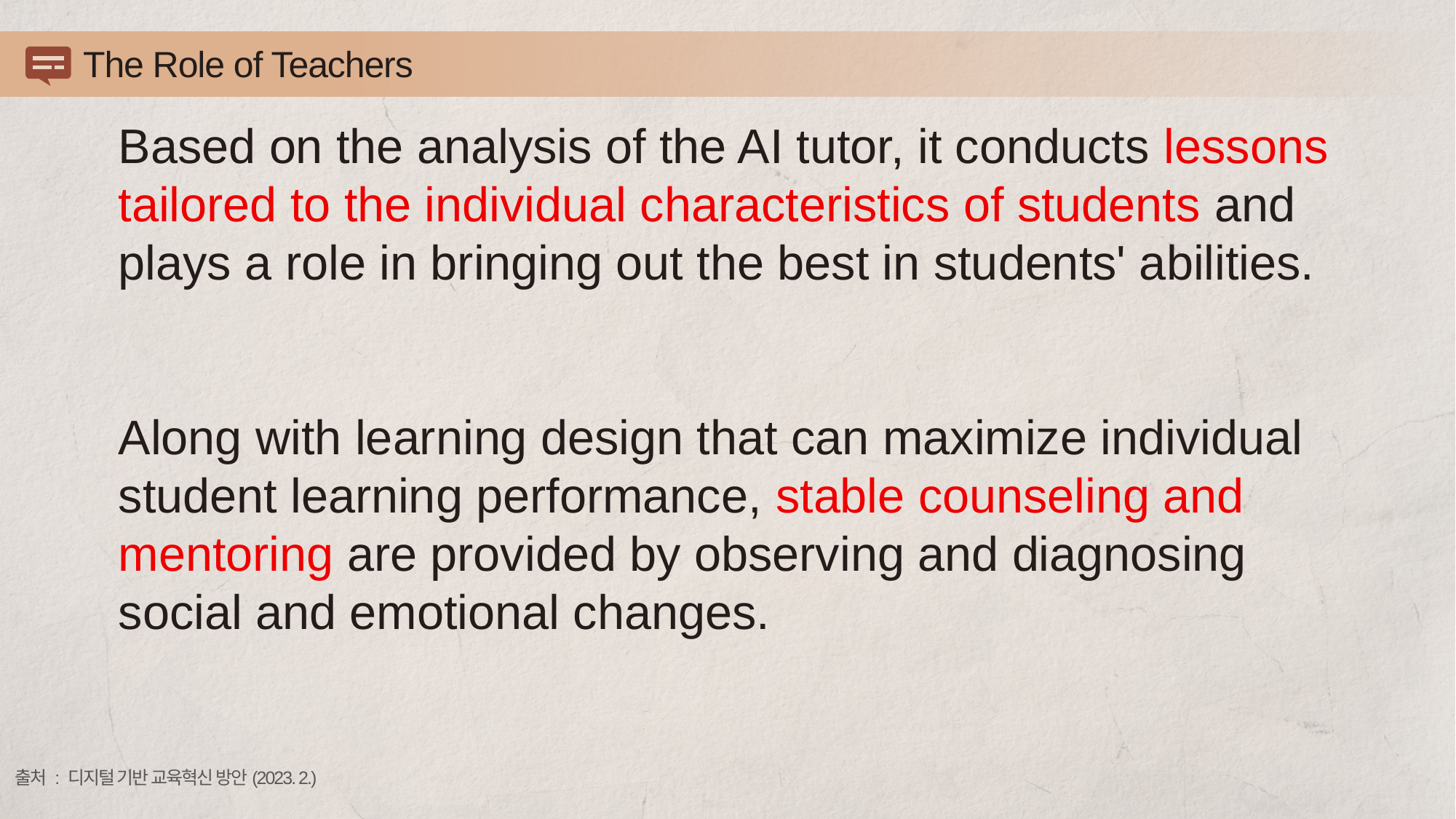

The Role of Teachers

Based on the analysis of the AI tutor, it conducts lessons tailored to the individual characteristics of students and plays a role in bringing out the best in students' abilities.

Along with learning design that can maximize individual student learning performance, stable counseling and mentoring are provided by observing and diagnosing social and emotional changes.

출처 : 디지털 기반 교육혁신 방안(2023. 2.)